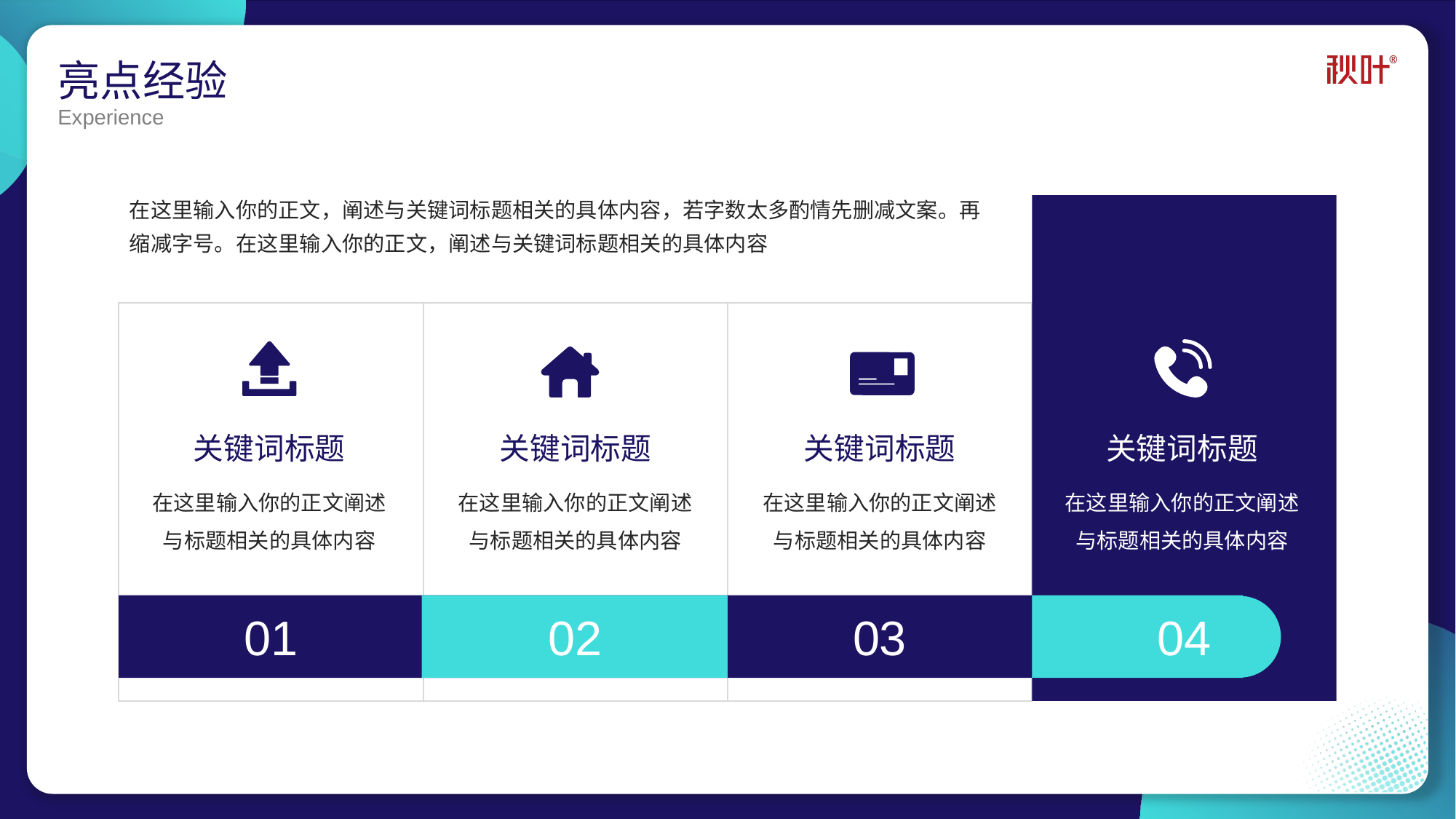

# 亮点经验
Experience
在这里输入你的正文，阐述与关键词标题相关的具体内容，若字数太多酌情先删减文案。再缩减字号。在这里输入你的正文，阐述与关键词标题相关的具体内容

关键词标题
在这里输入你的正文阐述与标题相关的具体内容
关键词标题
在这里输入你的正文阐述与标题相关的具体内容
关键词标题
在这里输入你的正文阐述与标题相关的具体内容
关键词标题
在这里输入你的正文阐述与标题相关的具体内容

01
02
03
04